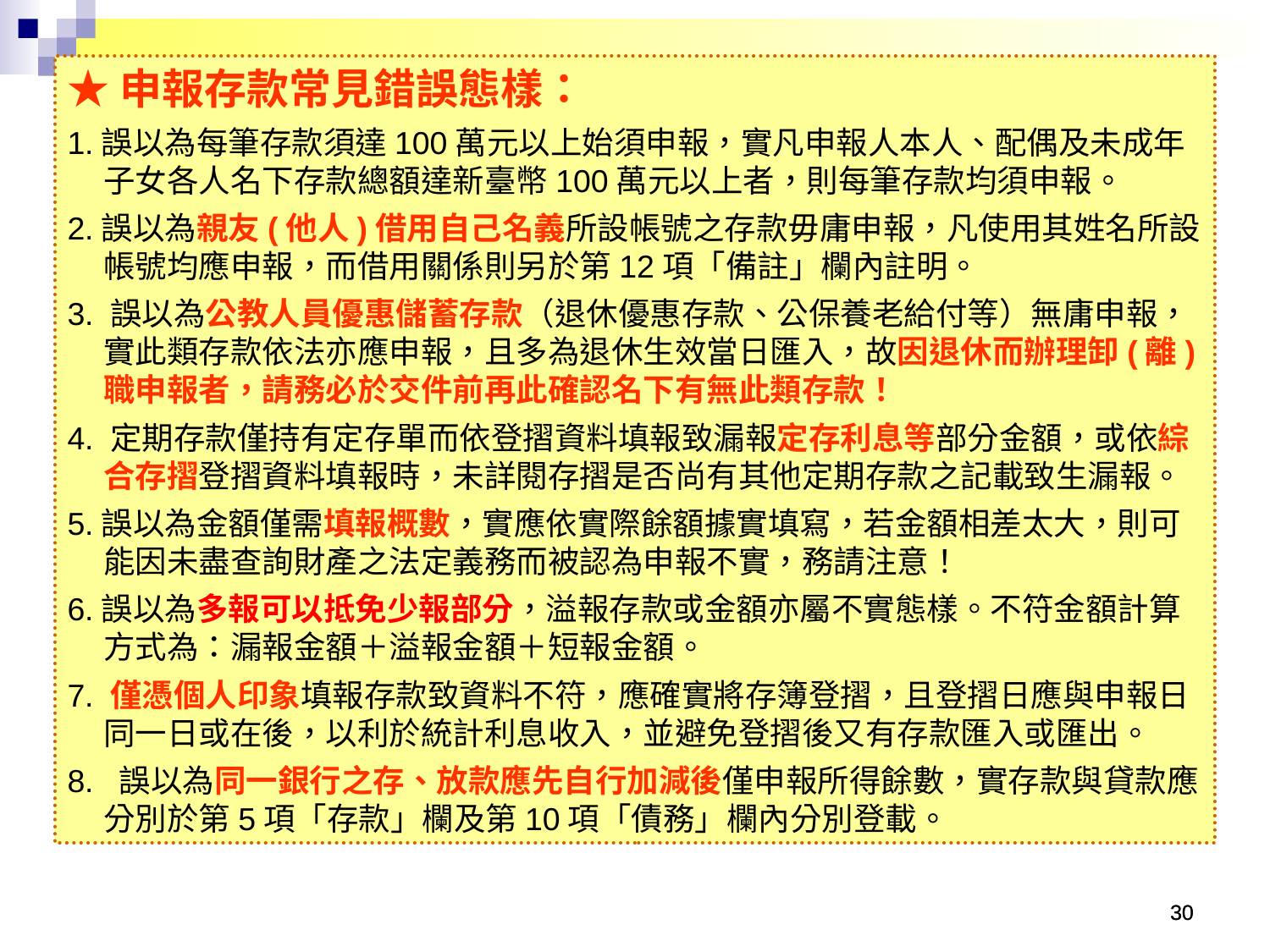

★申報存款常見錯誤態樣：
1.誤以為每筆存款須達100萬元以上始須申報，實凡申報人本人、配偶及未成年子女各人名下存款總額達新臺幣100萬元以上者，則每筆存款均須申報。
2.誤以為親友(他人)借用自己名義所設帳號之存款毋庸申報，凡使用其姓名所設帳號均應申報，而借用關係則另於第12項「備註」欄內註明。
3. 誤以為公教人員優惠儲蓄存款（退休優惠存款、公保養老給付等）無庸申報，實此類存款依法亦應申報，且多為退休生效當日匯入，故因退休而辦理卸(離)職申報者，請務必於交件前再此確認名下有無此類存款！
4. 定期存款僅持有定存單而依登摺資料填報致漏報定存利息等部分金額，或依綜合存摺登摺資料填報時，未詳閱存摺是否尚有其他定期存款之記載致生漏報。
5.誤以為金額僅需填報概數，實應依實際餘額據實填寫，若金額相差太大，則可能因未盡查詢財產之法定義務而被認為申報不實，務請注意！
6.誤以為多報可以抵免少報部分，溢報存款或金額亦屬不實態樣。不符金額計算方式為：漏報金額＋溢報金額＋短報金額。
7. 僅憑個人印象填報存款致資料不符，應確實將存簿登摺，且登摺日應與申報日同一日或在後，以利於統計利息收入，並避免登摺後又有存款匯入或匯出。
8.  誤以為同一銀行之存、放款應先自行加減後僅申報所得餘數，實存款與貸款應分別於第5項「存款」欄及第10項「債務」欄內分別登載。
30
30